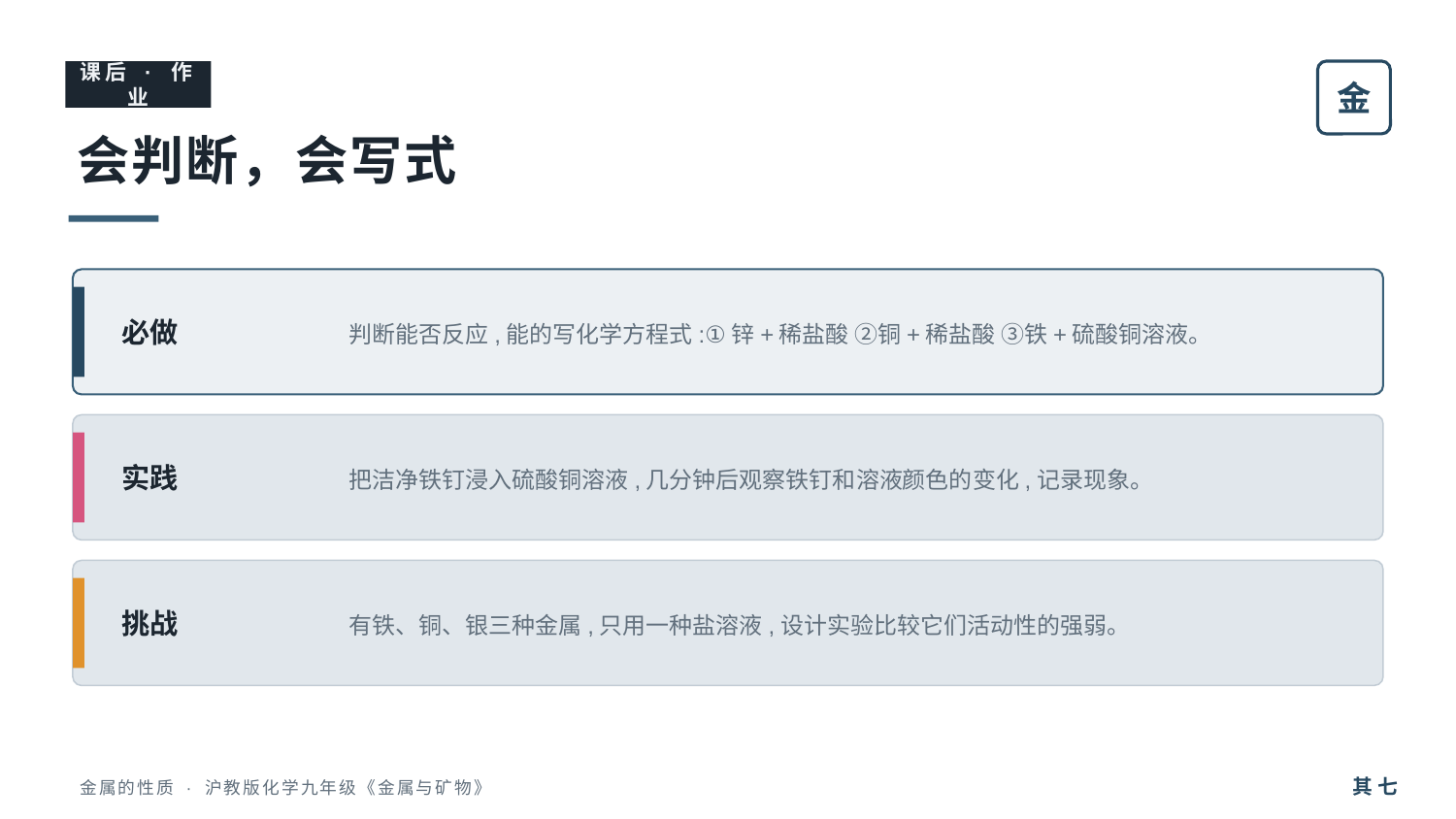

课后 · 作业
金

会判断，会写式

判断能否反应,能的写化学方程式:①锌+稀盐酸 ②铜+稀盐酸 ③铁+硫酸铜溶液。
必做

把洁净铁钉浸入硫酸铜溶液,几分钟后观察铁钉和溶液颜色的变化,记录现象。
实践

有铁、铜、银三种金属,只用一种盐溶液,设计实验比较它们活动性的强弱。
挑战

其 七
金属的性质 · 沪教版化学九年级《金属与矿物》